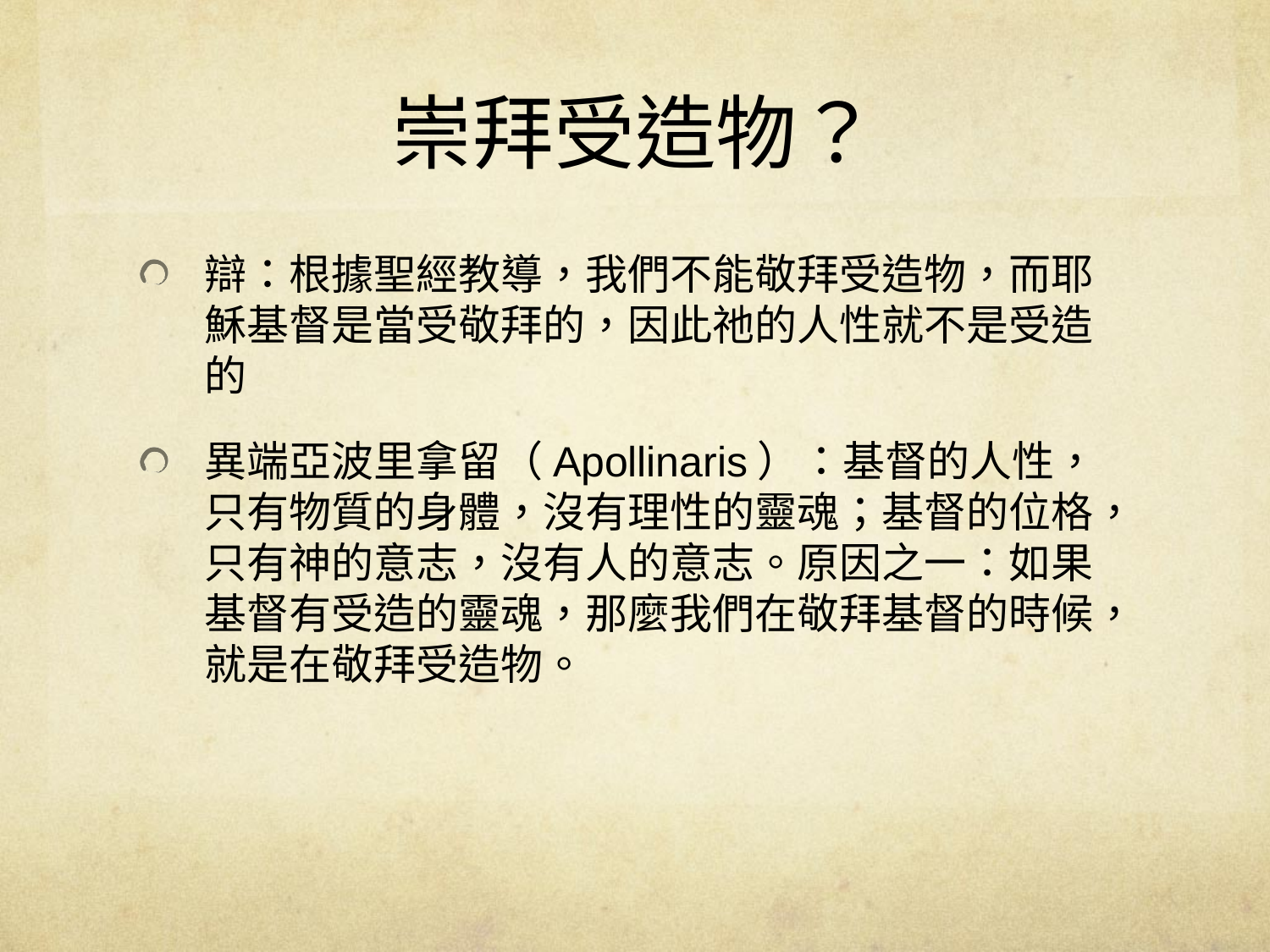

# 崇拜受造物？
辯：根據聖經教導，我們不能敬拜受造物，而耶穌基督是當受敬拜的，因此祂的人性就不是受造的
異端亞波里拿留（Apollinaris）：基督的人性，只有物質的身體，沒有理性的靈魂；基督的位格，只有神的意志，沒有人的意志。原因之一：如果基督有受造的靈魂，那麼我們在敬拜基督的時候，就是在敬拜受造物。